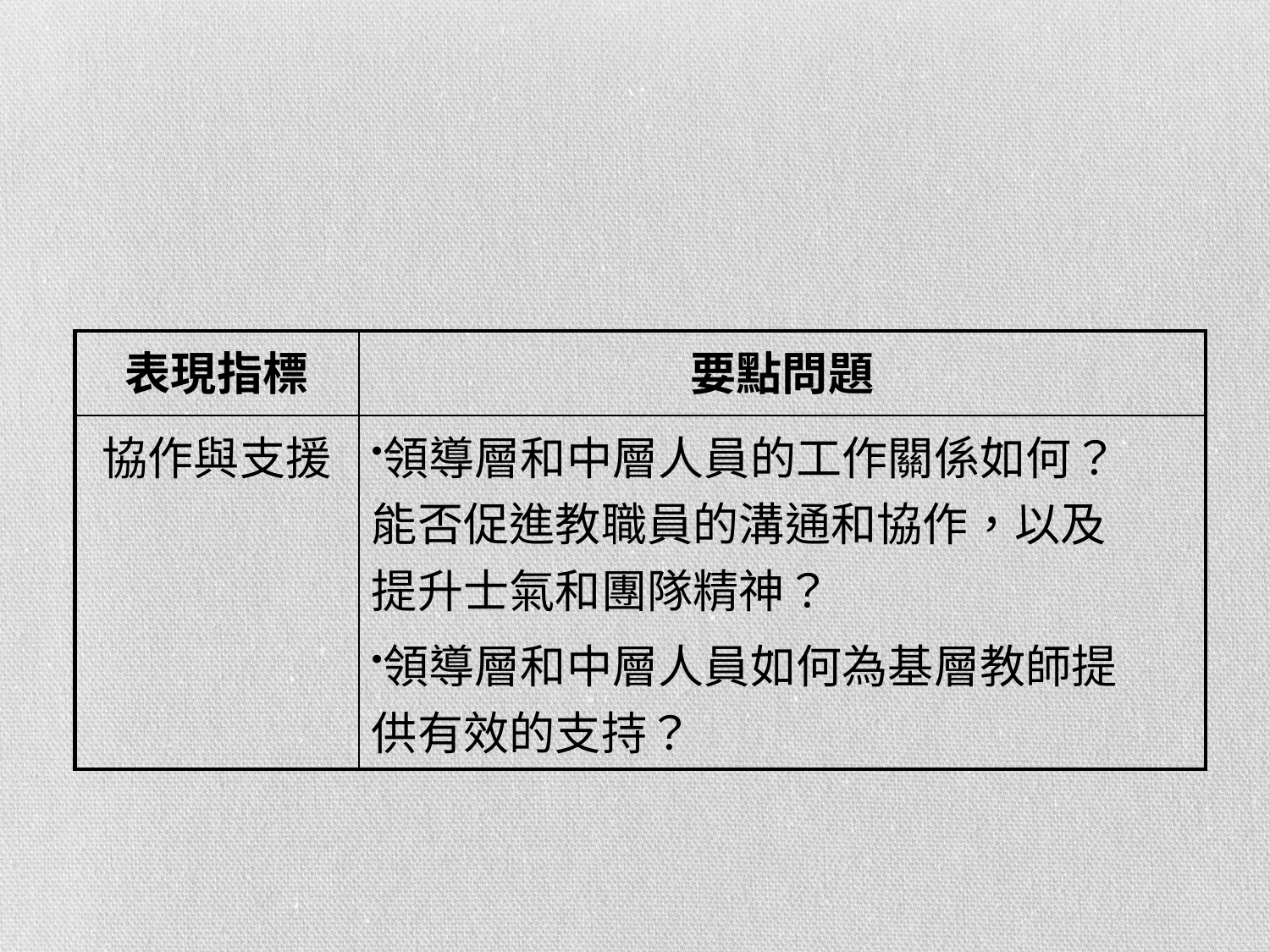

#
| 表現指標 | 要點問題 |
| --- | --- |
| 協作與支援 | 領導層和中層人員的工作關係如何？ 能否促進教職員的溝通和協作，以及 提升士氣和團隊精神？ 領導層和中層人員如何為基層教師提 供有效的支持？ |